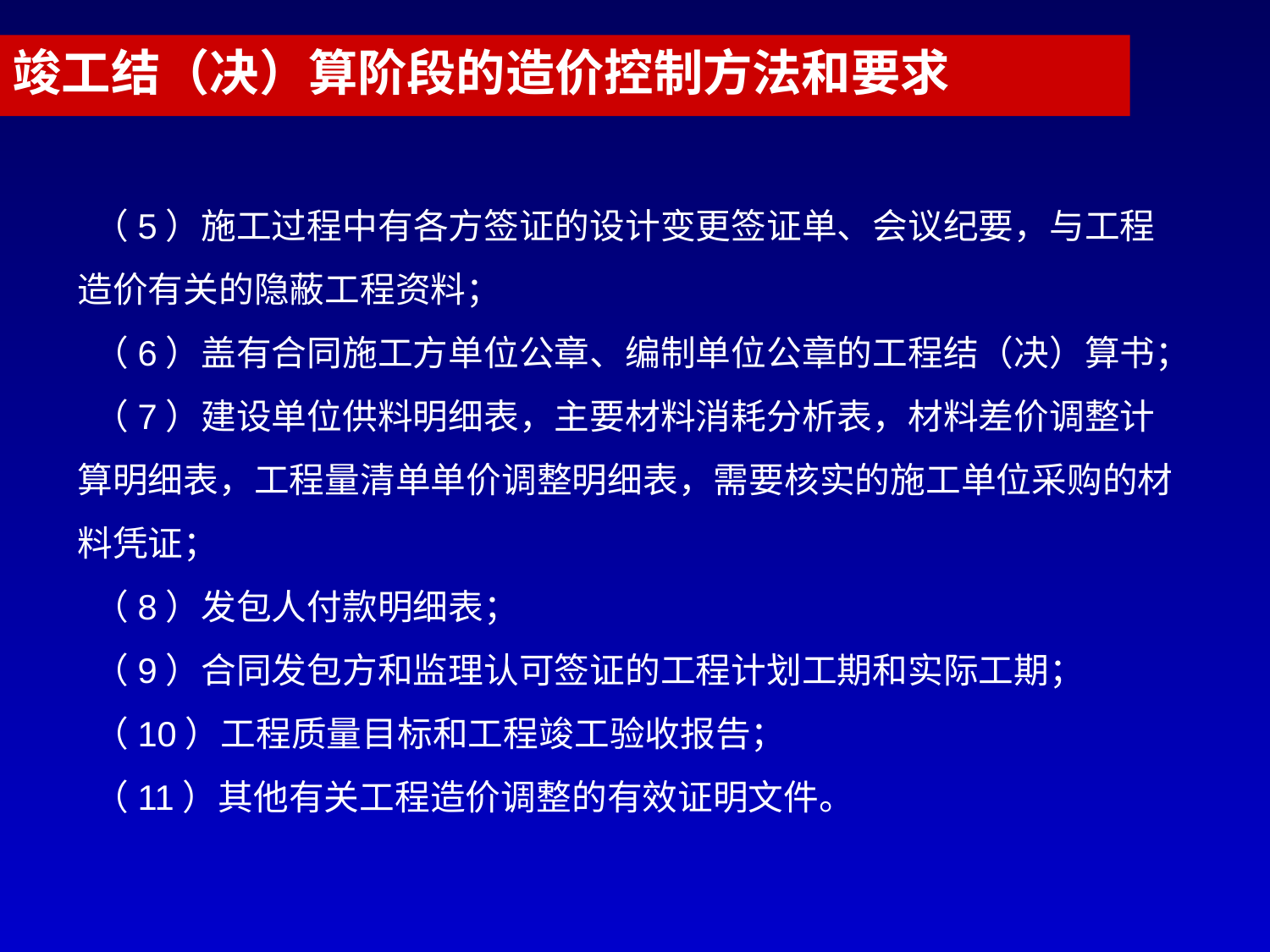

竣工结（决）算阶段的造价控制方法和要求
 （5）施工过程中有各方签证的设计变更签证单、会议纪要，与工程造价有关的隐蔽工程资料；
 （6）盖有合同施工方单位公章、编制单位公章的工程结（决）算书；
 （7）建设单位供料明细表，主要材料消耗分析表，材料差价调整计算明细表，工程量清单单价调整明细表，需要核实的施工单位采购的材料凭证；
 （8）发包人付款明细表；
 （9）合同发包方和监理认可签证的工程计划工期和实际工期；
 （10）工程质量目标和工程竣工验收报告；
 （11）其他有关工程造价调整的有效证明文件。
129